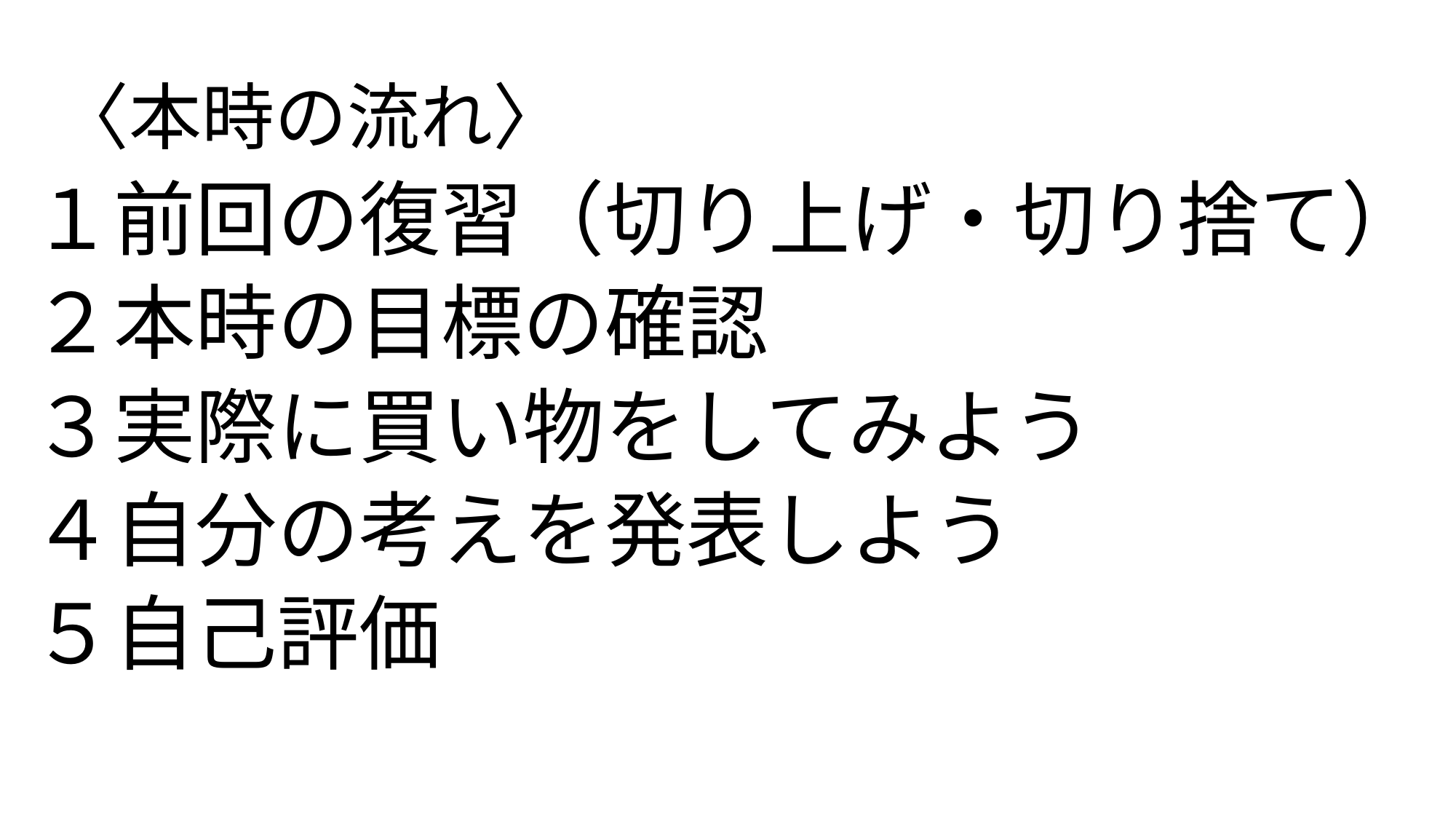

# 〈本時の流れ〉
１前回の復習（切り上げ・切り捨て）
２本時の目標の確認
３実際に買い物をしてみよう
４自分の考えを発表しよう
５自己評価